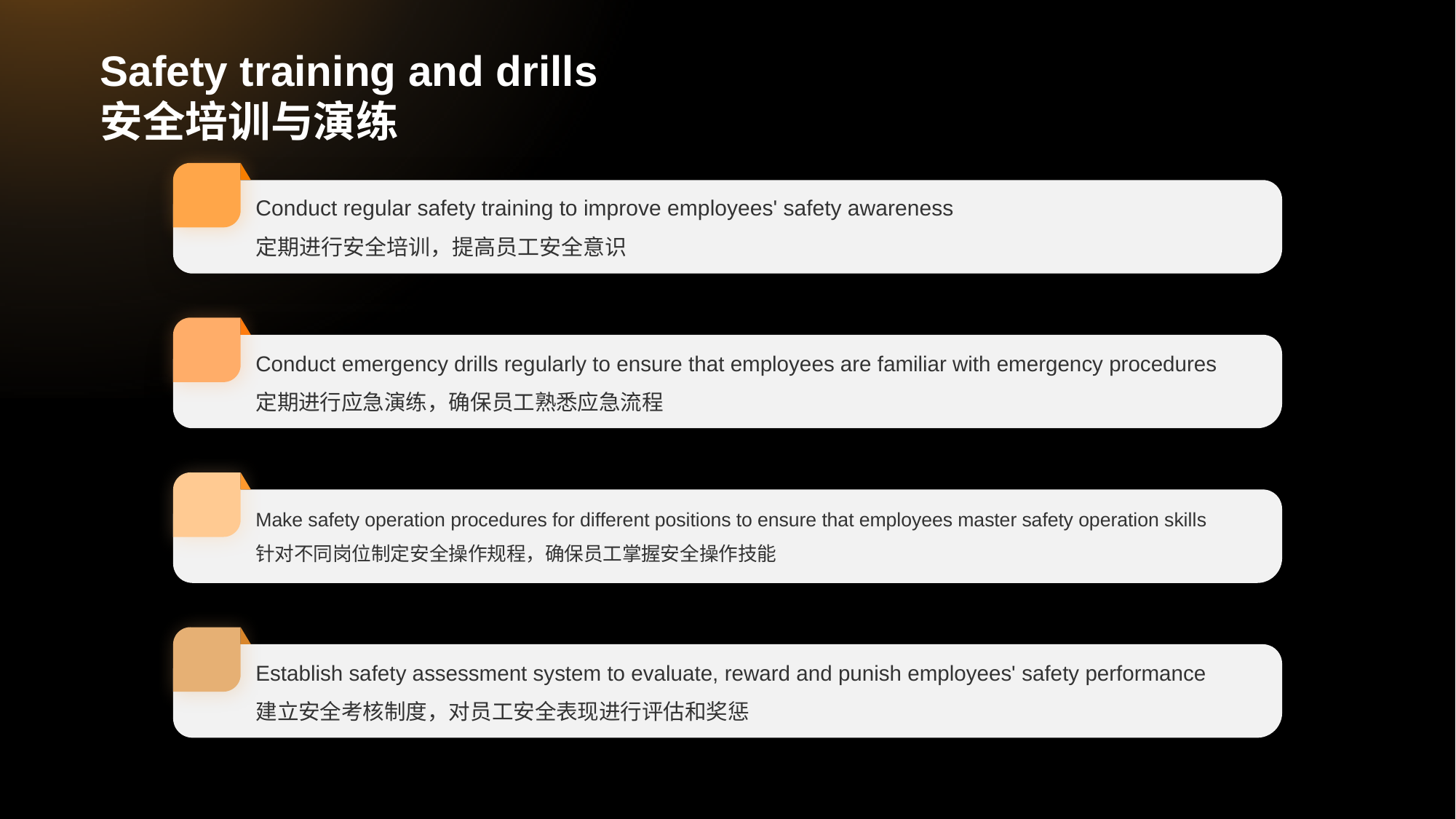

# Safety training and drills 安全培训与演练

Conduct regular safety training to improve employees' safety awareness
定期进行安全培训，提高员工安全意识

Conduct emergency drills regularly to ensure that employees are familiar with emergency procedures
定期进行应急演练，确保员工熟悉应急流程

Make safety operation procedures for different positions to ensure that employees master safety operation skills
针对不同岗位制定安全操作规程，确保员工掌握安全操作技能

Establish safety assessment system to evaluate, reward and punish employees' safety performance
建立安全考核制度，对员工安全表现进行评估和奖惩